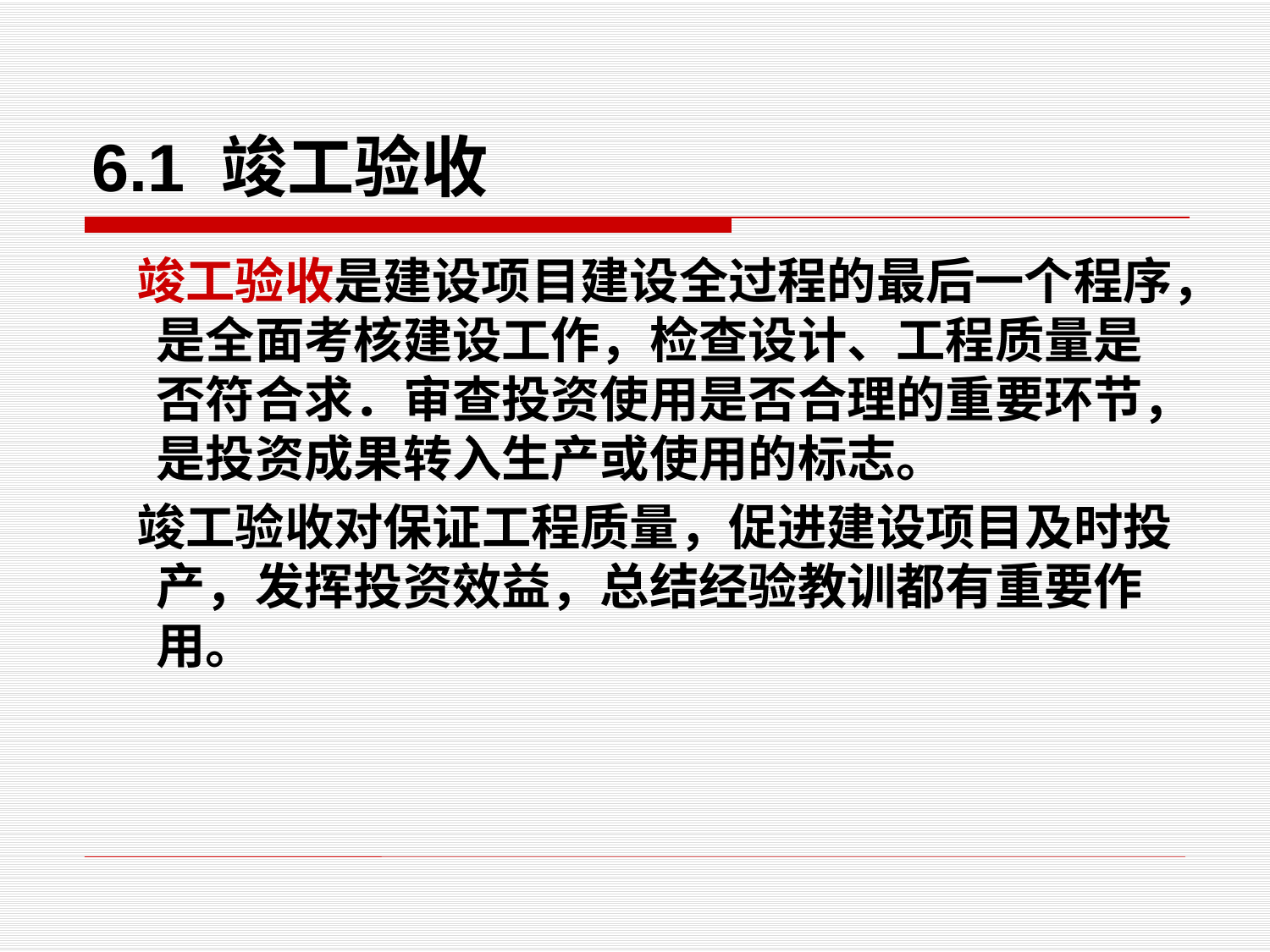

# 6.1 竣工验收
   竣工验收是建设项目建设全过程的最后一个程序，是全面考核建设工作，检查设计、工程质量是否符合求．审查投资使用是否合理的重要环节，是投资成果转入生产或使用的标志。
   竣工验收对保证工程质量，促进建设项目及时投产，发挥投资效益，总结经验教训都有重要作用。